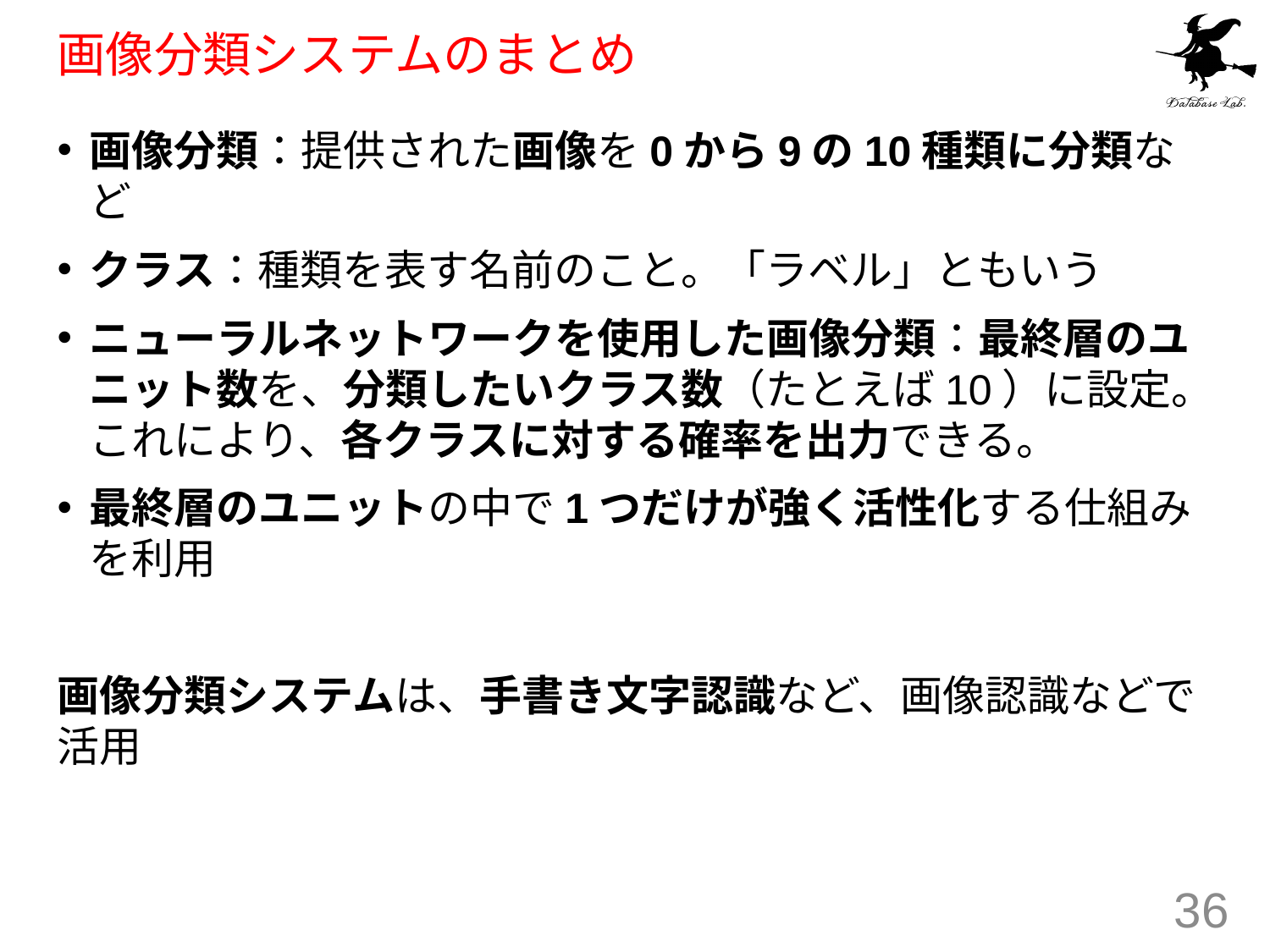

# 画像分類システムのまとめ
画像分類：提供された画像を0から9の10種類に分類など
クラス：種類を表す名前のこと。「ラベル」ともいう
ニューラルネットワークを使用した画像分類：最終層のユニット数を、分類したいクラス数（たとえば10）に設定。これにより、各クラスに対する確率を出力できる。
最終層のユニットの中で1つだけが強く活性化する仕組みを利用

画像分類システムは、手書き文字認識など、画像認識などで活用
36